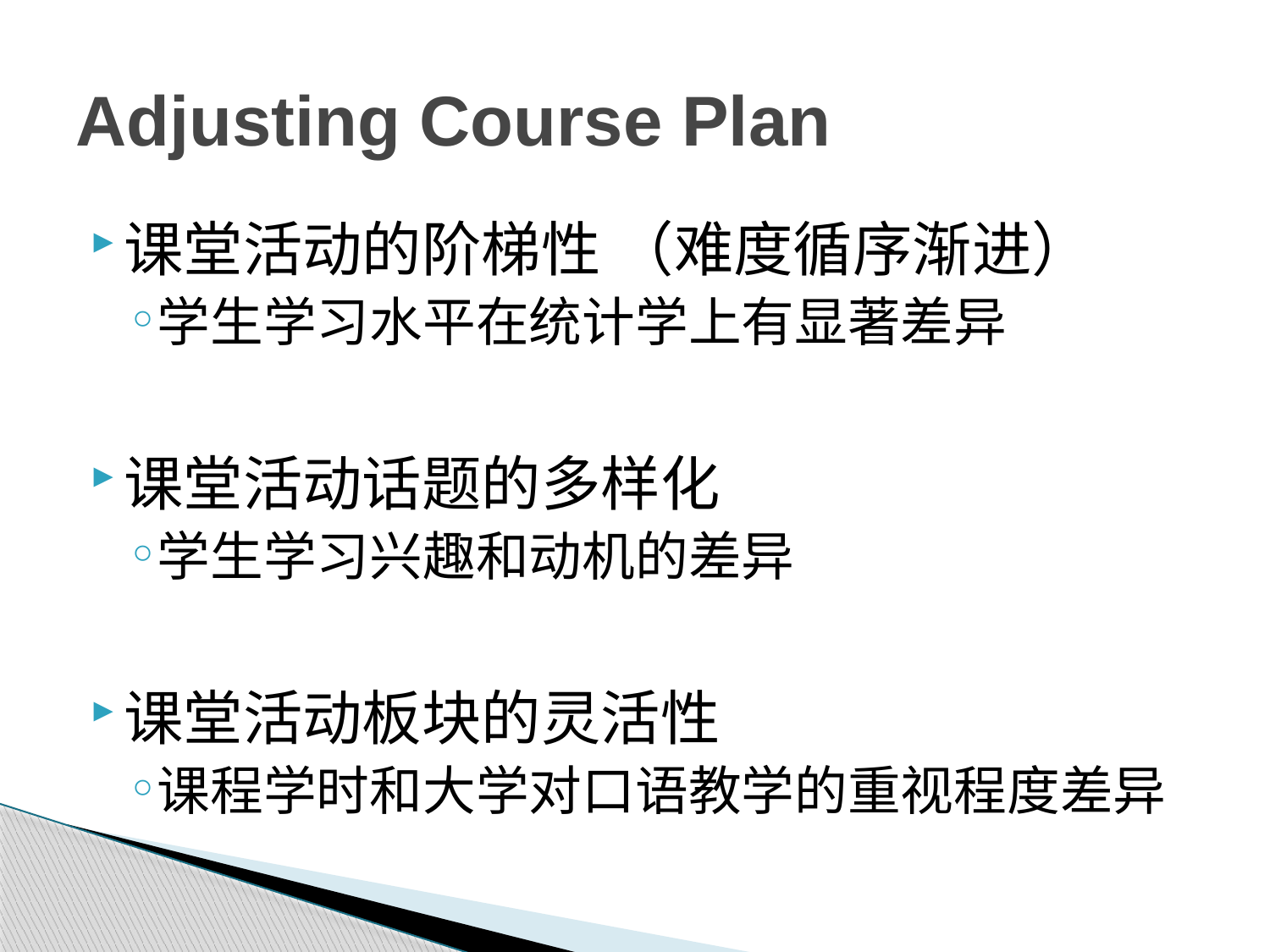

# Adjusting Course Plan
课堂活动的阶梯性 （难度循序渐进）
学生学习水平在统计学上有显著差异

课堂活动话题的多样化
学生学习兴趣和动机的差异

课堂活动板块的灵活性
课程学时和大学对口语教学的重视程度差异